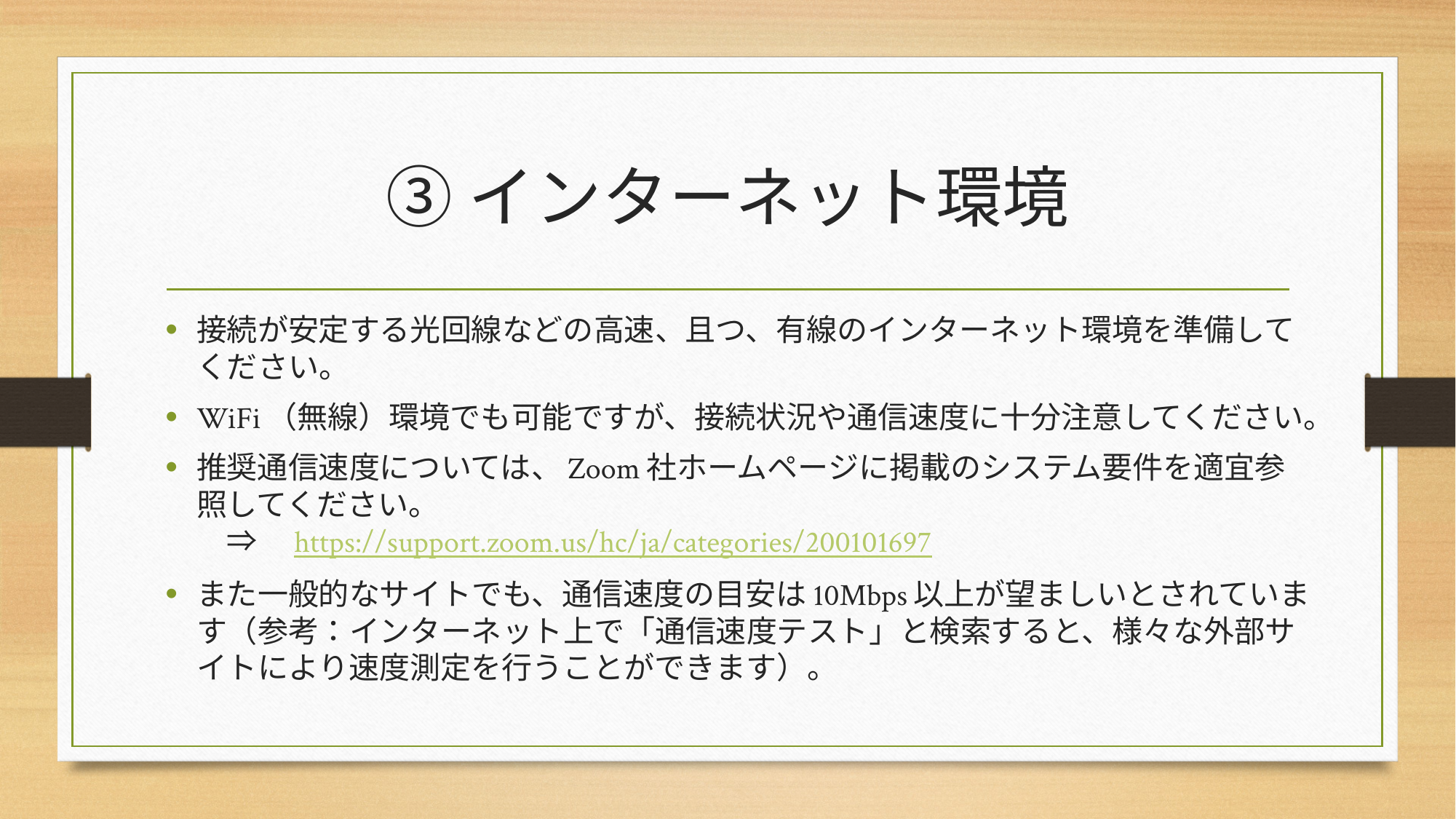

# ③インターネット環境
接続が安定する光回線などの高速、且つ、有線のインターネット環境を準備してください。
WiFi（無線）環境でも可能ですが、接続状況や通信速度に十分注意してください。
推奨通信速度については、Zoom社ホームページに掲載のシステム要件を適宜参照してください。
　⇒　https://support.zoom.us/hc/ja/categories/200101697
また一般的なサイトでも、通信速度の目安は10Mbps以上が望ましいとされています（参考：インターネット上で「通信速度テスト」と検索すると、様々な外部サイトにより速度測定を行うことができます）。